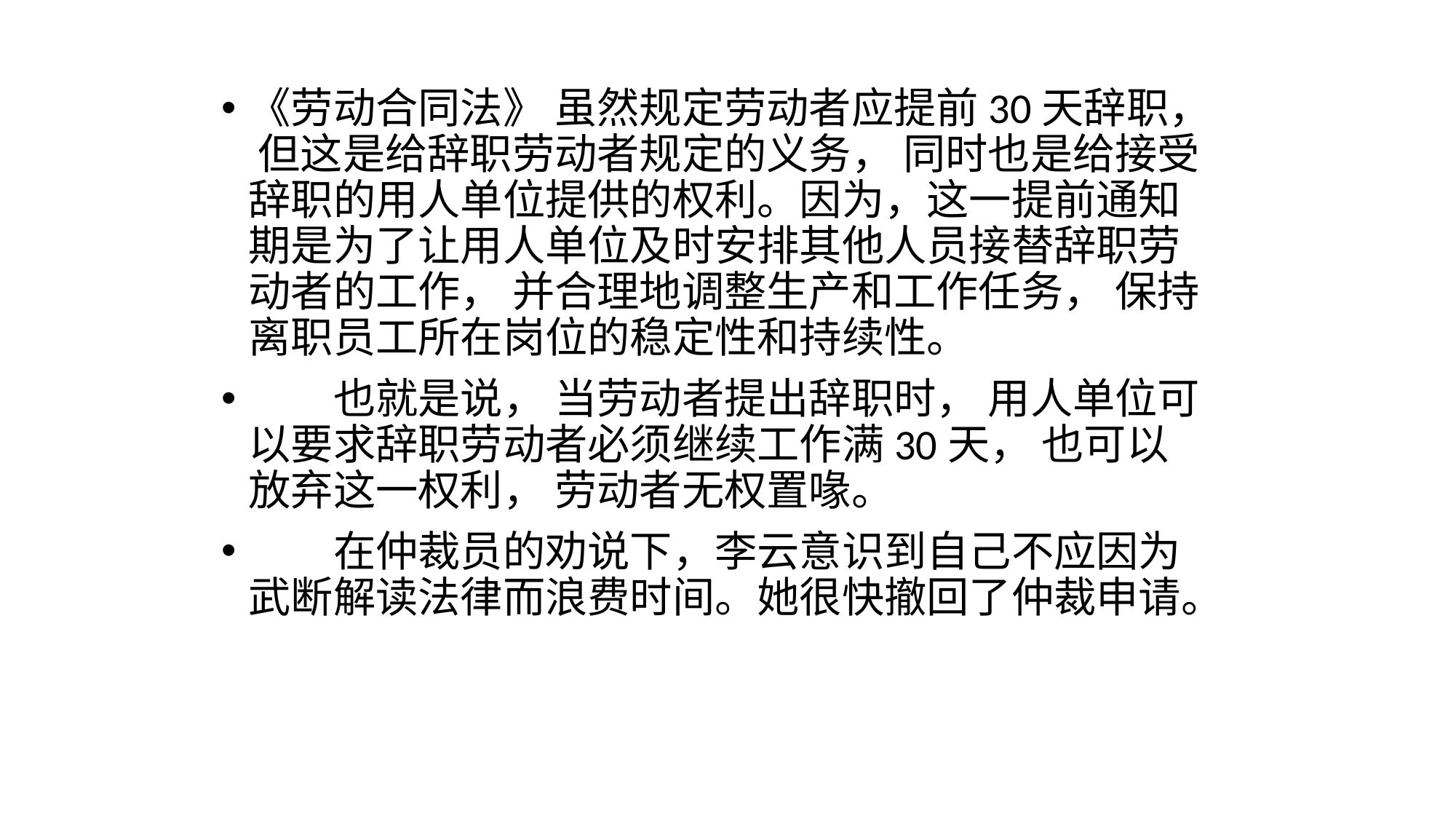

《劳动合同法》 虽然规定劳动者应提前30天辞职， 但这是给辞职劳动者规定的义务， 同时也是给接受辞职的用人单位提供的权利。因为，这一提前通知期是为了让用人单位及时安排其他人员接替辞职劳动者的工作， 并合理地调整生产和工作任务， 保持离职员工所在岗位的稳定性和持续性。
　　也就是说， 当劳动者提出辞职时， 用人单位可以要求辞职劳动者必须继续工作满30天， 也可以放弃这一权利， 劳动者无权置喙。
　　在仲裁员的劝说下，李云意识到自己不应因为武断解读法律而浪费时间。她很快撤回了仲裁申请。